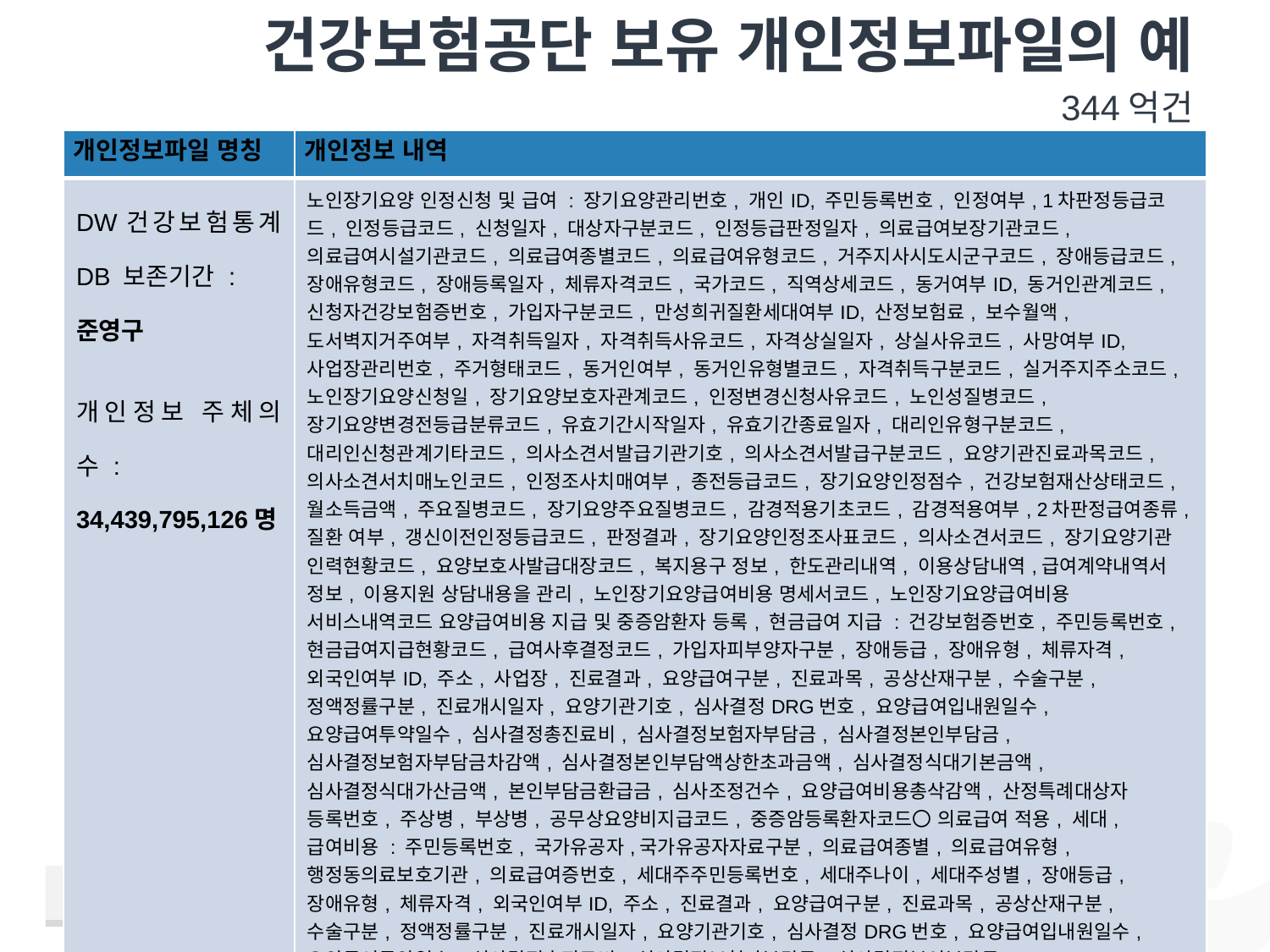

# 건강보험공단 보유 개인정보파일의 예
344억건
| 개인정보파일 명칭 | 개인정보 내역 |
| --- | --- |
| DW건강보험통계 DB 보존기간 : 준영구 개인정보 주체의 수 : 34,439,795,126명 | 노인장기요양 인정신청 및 급여 : 장기요양관리번호, 개인ID, 주민등록번호, 인정여부, 1차판정등급코드, 인정등급코드, 신청일자, 대상자구분코드, 인정등급판정일자, 의료급여보장기관코드, 의료급여시설기관코드, 의료급여종별코드, 의료급여유형코드, 거주지사시도시군구코드, 장애등급코드, 장애유형코드, 장애등록일자, 체류자격코드, 국가코드, 직역상세코드, 동거여부ID, 동거인관계코드, 신청자건강보험증번호, 가입자구분코드, 만성희귀질환세대여부ID, 산정보험료, 보수월액, 도서벽지거주여부, 자격취득일자, 자격취득사유코드, 자격상실일자, 상실사유코드, 사망여부ID, 사업장관리번호, 주거형태코드, 동거인여부, 동거인유형별코드, 자격취득구분코드, 실거주지주소코드, 노인장기요양신청일, 장기요양보호자관계코드, 인정변경신청사유코드, 노인성질병코드, 장기요양변경전등급분류코드, 유효기간시작일자, 유효기간종료일자, 대리인유형구분코드, 대리인신청관계기타코드, 의사소견서발급기관기호, 의사소견서발급구분코드, 요양기관진료과목코드, 의사소견서치매노인코드, 인정조사치매여부, 종전등급코드, 장기요양인정점수, 건강보험재산상태코드, 월소득금액, 주요질병코드, 장기요양주요질병코드, 감경적용기초코드, 감경적용여부, 2차판정급여종류, 질환 여부, 갱신이전인정등급코드, 판정결과, 장기요양인정조사표코드, 의사소견서코드, 장기요양기관 인력현황코드, 요양보호사발급대장코드, 복지용구 정보, 한도관리내역, 이용상담내역,급여계약내역서 정보, 이용지원 상담내용을 관리, 노인장기요양급여비용 명세서코드, 노인장기요양급여비용 서비스내역코드 요양급여비용 지급 및 중증암환자 등록, 현금급여 지급 : 건강보험증번호, 주민등록번호, 현금급여지급현황코드, 급여사후결정코드, 가입자피부양자구분, 장애등급, 장애유형, 체류자격, 외국인여부ID, 주소, 사업장, 진료결과, 요양급여구분, 진료과목, 공상산재구분, 수술구분, 정액정률구분, 진료개시일자, 요양기관기호, 심사결정DRG번호, 요양급여입내원일수, 요양급여투약일수, 심사결정총진료비, 심사결정보험자부담금, 심사결정본인부담금, 심사결정보험자부담금차감액, 심사결정본인부담액상한초과금액, 심사결정식대기본금액, 심사결정식대가산금액, 본인부담금환급금, 심사조정건수, 요양급여비용총삭감액, 산정특례대상자 등록번호, 주상병, 부상병, 공무상요양비지급코드, 중증암등록환자코드〇 의료급여 적용, 세대, 급여비용 : 주민등록번호, 국가유공자,국가유공자자료구분, 의료급여종별, 의료급여유형, 행정동의료보호기관, 의료급여증번호, 세대주주민등록번호, 세대주나이, 세대주성별, 장애등급, 장애유형, 체류자격, 외국인여부ID, 주소, 진료결과, 요양급여구분, 진료과목, 공상산재구분, 수술구분, 정액정률구분, 진료개시일자, 요양기관기호, 심사결정DRG번호, 요양급여입내원일수, 요양급여투약일수, 심사결정총진료비, 심사결정보험자부담금, 심사결정본인부담금, 심사결정보험자부담금차감액, 심사결정본인부담액상한초과금액, 심사결정식대기본금액, 심사결정식대가산금액, 본인부담금환급금, 심사조정건수, 요양급여비용총삭감액, 산정특례대상자 등록번호, 주상병, 부상병 ) |
49